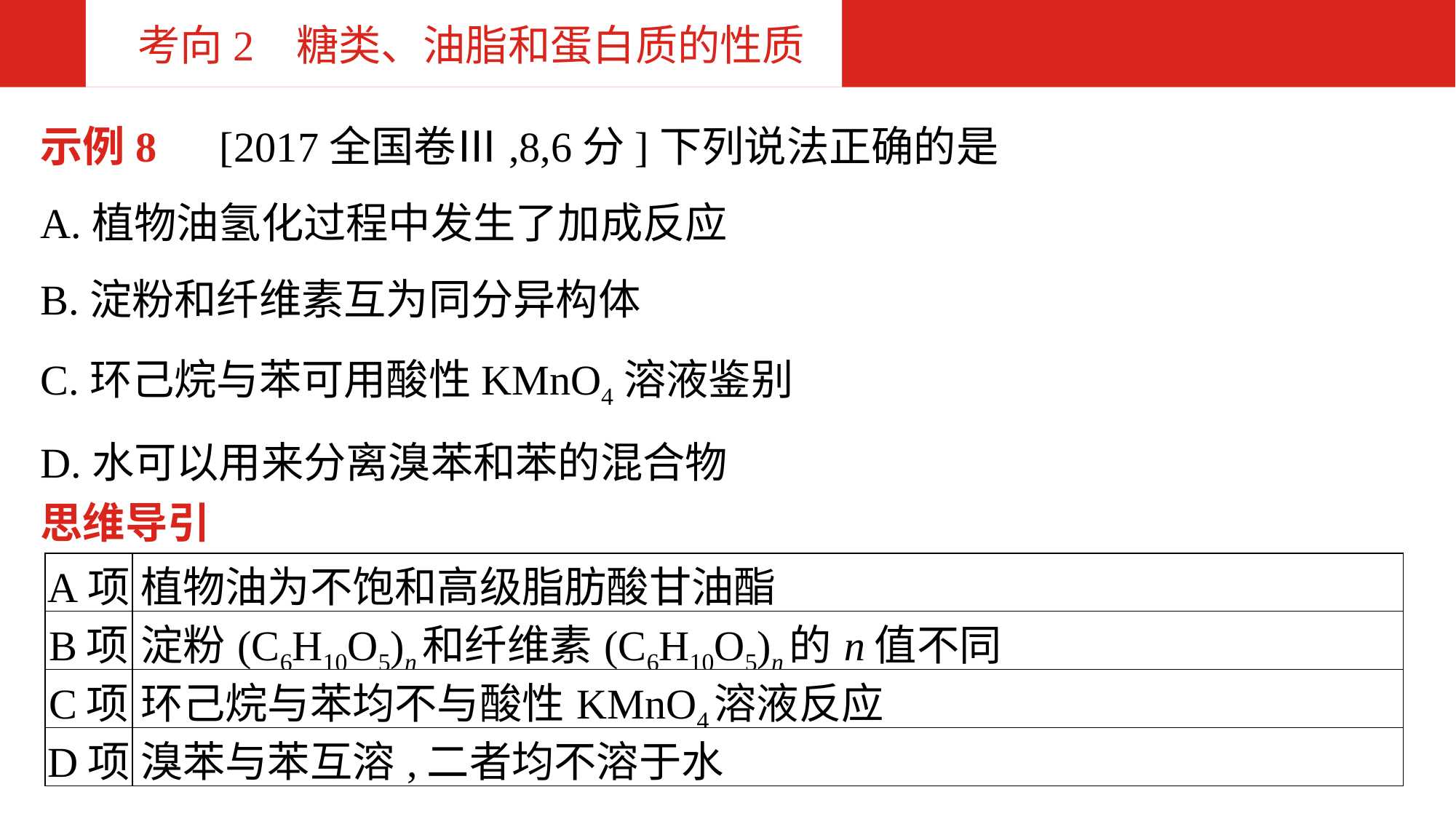

考向2   糖类、油脂和蛋白质的性质

示例8　[2017全国卷Ⅲ,8,6分]下列说法正确的是
A.植物油氢化过程中发生了加成反应
B.淀粉和纤维素互为同分异构体
C.环己烷与苯可用酸性KMnO4溶液鉴别
D.水可以用来分离溴苯和苯的混合物
思维导引
| A项 | 植物油为不饱和高级脂肪酸甘油酯 |
| --- | --- |
| B项 | 淀粉(C6H10O5)n和纤维素(C6H10O5)n的n值不同 |
| C项 | 环己烷与苯均不与酸性KMnO4溶液反应 |
| D项 | 溴苯与苯互溶,二者均不溶于水 |